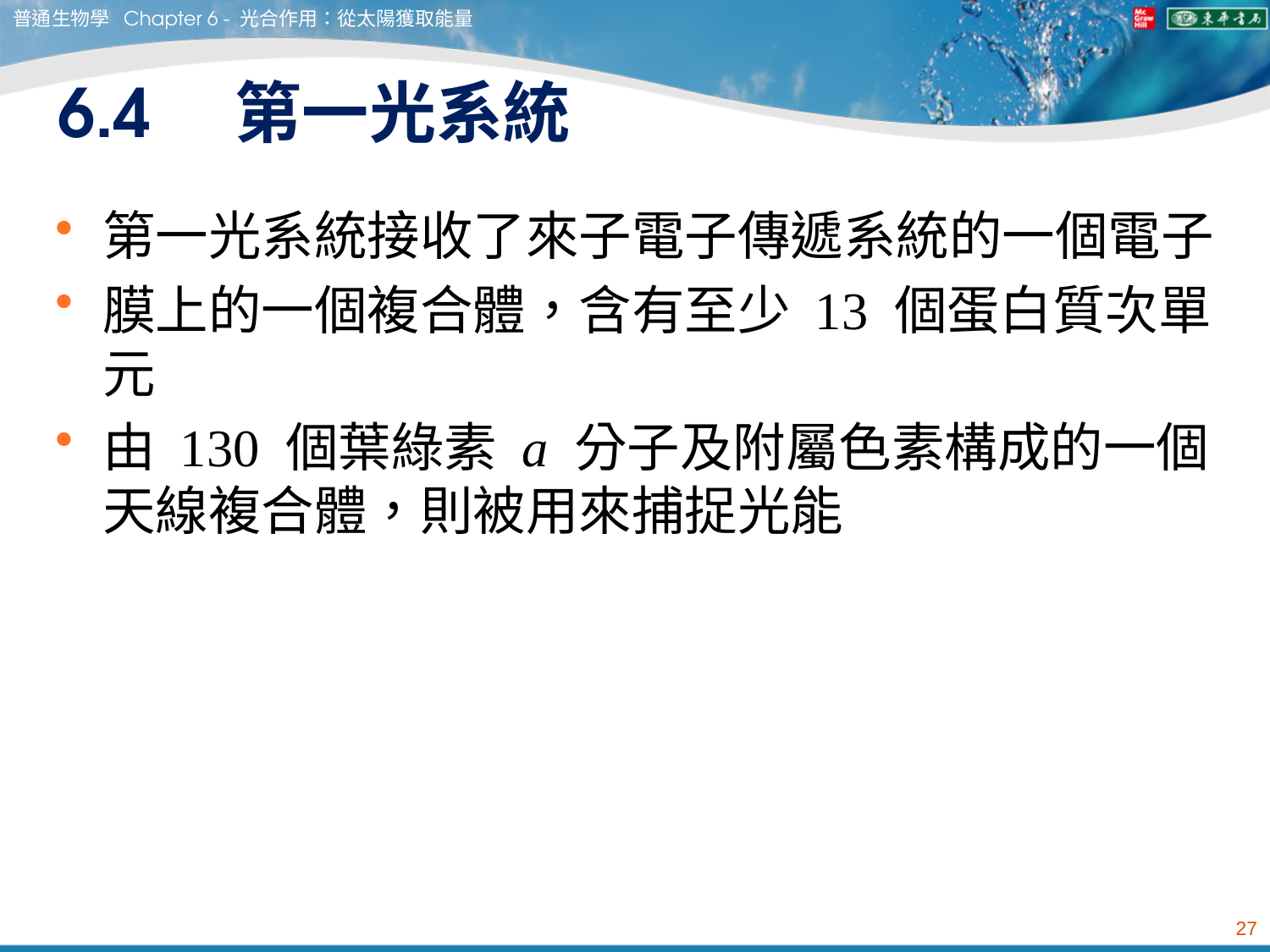

普通生物學  Chapter 6 - 光合作用：從太陽獲取能量
# 6.4　第一光系統
第一光系統接收了來子電子傳遞系統的一個電子
膜上的一個複合體，含有至少 13 個蛋白質次單元
由 130 個葉綠素 a 分子及附屬色素構成的一個天線複合體，則被用來捕捉光能

27